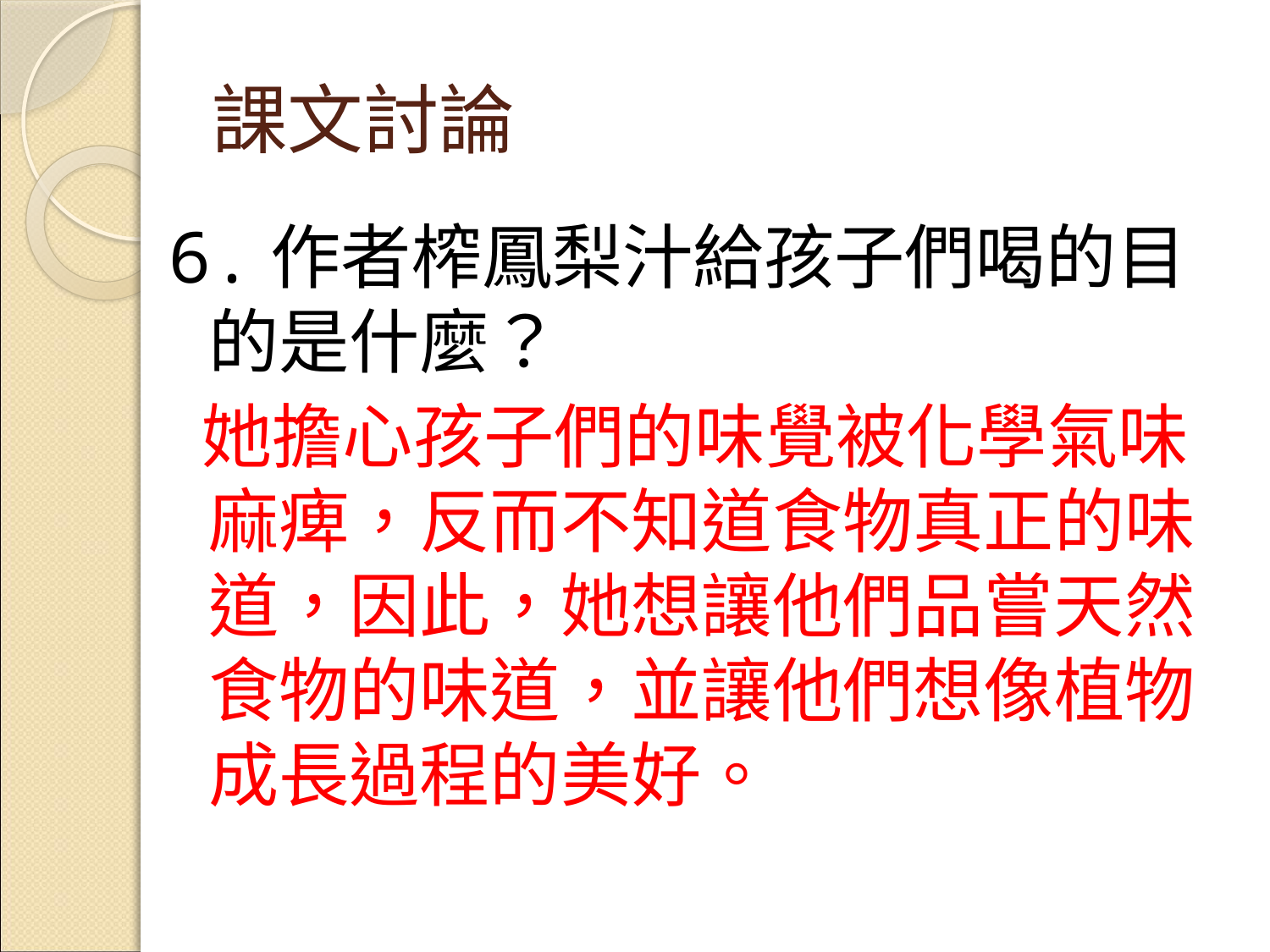

課文討論
6.作者榨鳳梨汁給孩子們喝的目的是什麼？
 她擔心孩子們的味覺被化學氣味麻痺，反而不知道食物真正的味道，因此，她想讓他們品嘗天然食物的味道，並讓他們想像植物成長過程的美好。